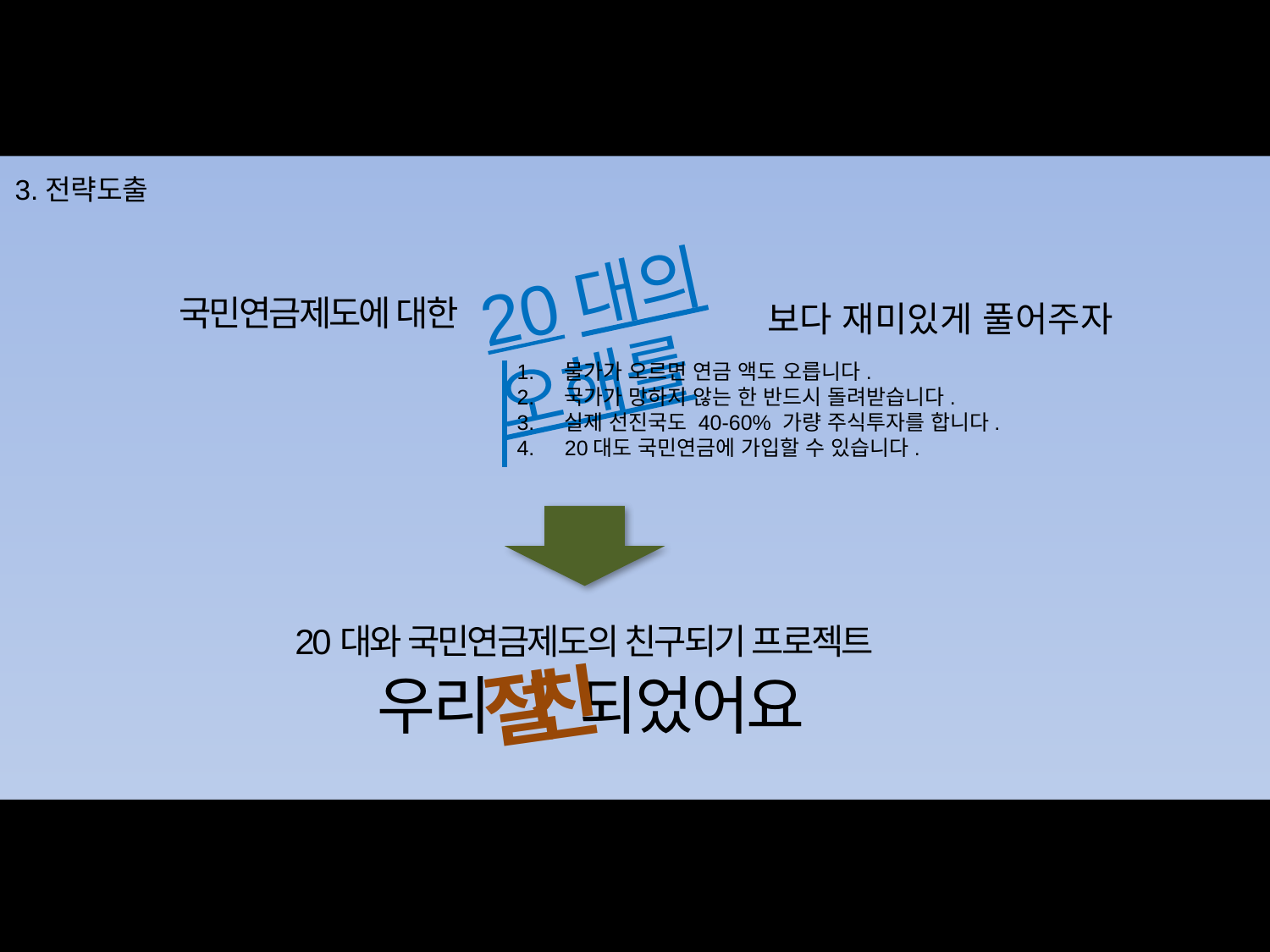

3.전략도출
20대의 오해를
국민연금제도에 대한
보다 재미있게 풀어주자
물가가 오르면 연금 액도 오릅니다.
국가가 망하지 않는 한 반드시 돌려받습니다.
실제 선진국도 40-60% 가량 주식투자를 합니다.
20대도 국민연금에 가입할 수 있습니다.

20대와 국민연금제도의 친구되기 프로젝트
절친
우리      되었어요